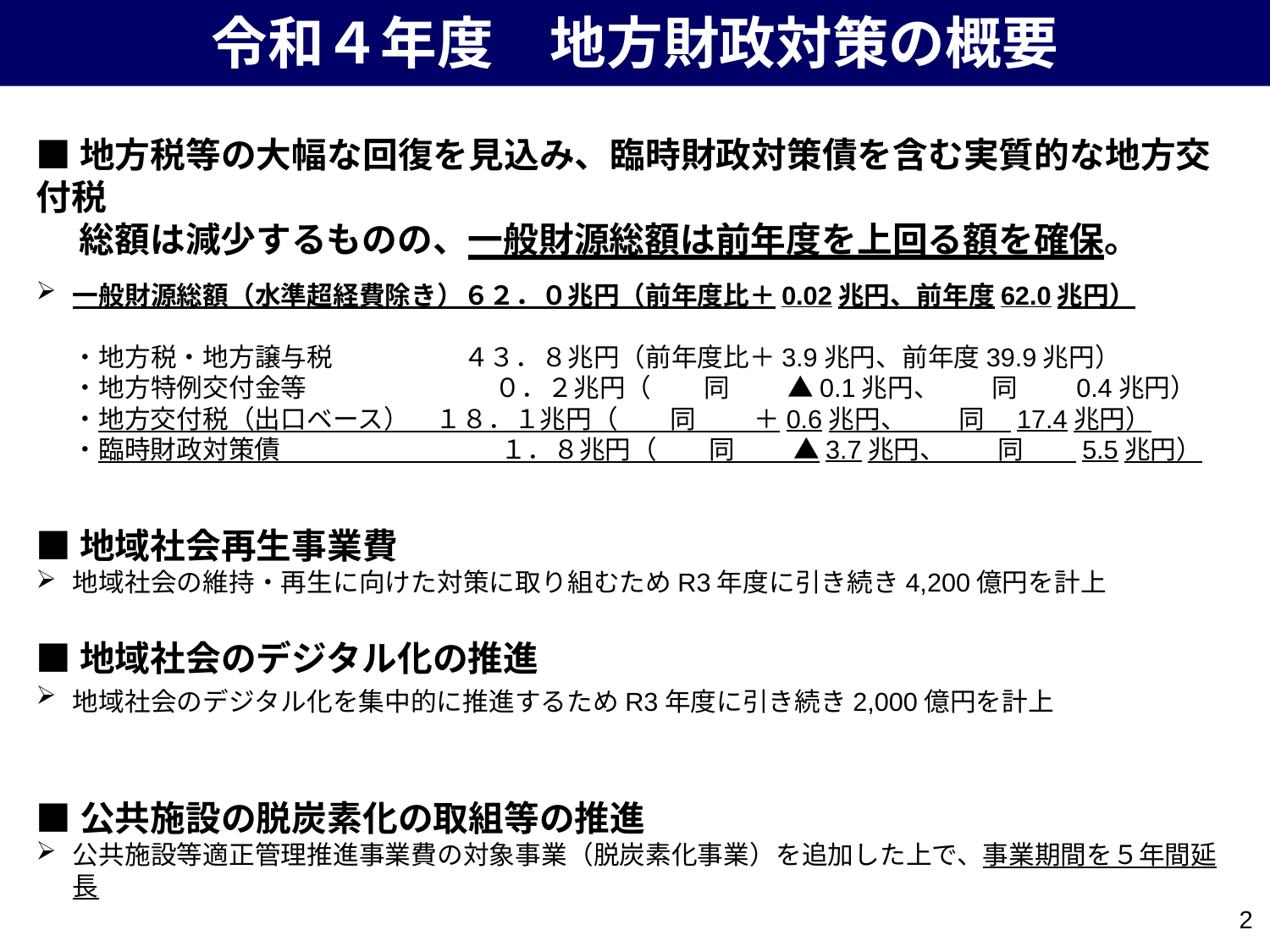

令和４年度　地方財政対策の概要
■地方税等の大幅な回復を見込み、臨時財政対策債を含む実質的な地方交付税
　 総額は減少するものの、一般財源総額は前年度を上回る額を確保。

一般財源総額（水準超経費除き）６２．０兆円（前年度比＋0.02兆円、前年度62.0兆円）
・地方税・地方譲与税　　　　　４３．８兆円（前年度比＋3.9兆円、前年度39.9兆円）
・地方特例交付金等　　　　　　　 ０．２兆円（　　同　　 ▲0.1兆円、　　同　　0.4兆円）
・地方交付税（出口ベース）　１８．１兆円（　　同　　 ＋0.6兆円、　　同　17.4兆円）
・臨時財政対策債　　　　　　　　  １．８兆円（　　同　　 ▲3.7兆円、　　同　　5.5兆円）

■地域社会再生事業費
地域社会の維持・再生に向けた対策に取り組むためR3年度に引き続き4,200億円を計上

■地域社会のデジタル化の推進
地域社会のデジタル化を集中的に推進するためR3年度に引き続き2,000億円を計上

■公共施設の脱炭素化の取組等の推進
公共施設等適正管理推進事業費の対象事業（脱炭素化事業）を追加した上で、事業期間を５年間延長
2